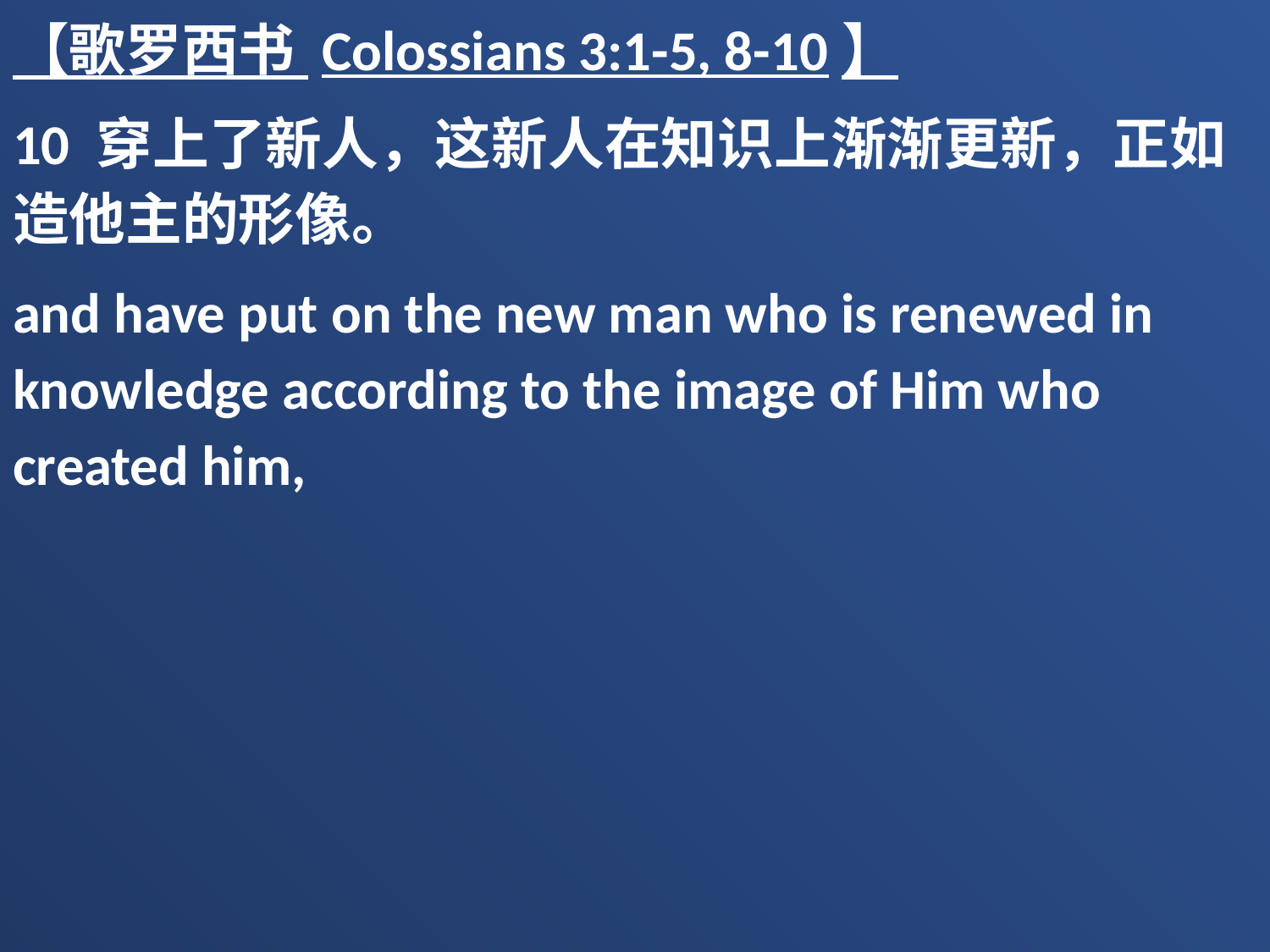

【歌罗西书 Colossians 3:1-5, 8-10】
10 穿上了新人，这新人在知识上渐渐更新，正如造他主的形像。
and have put on the new man who is renewed in knowledge according to the image of Him who created him,